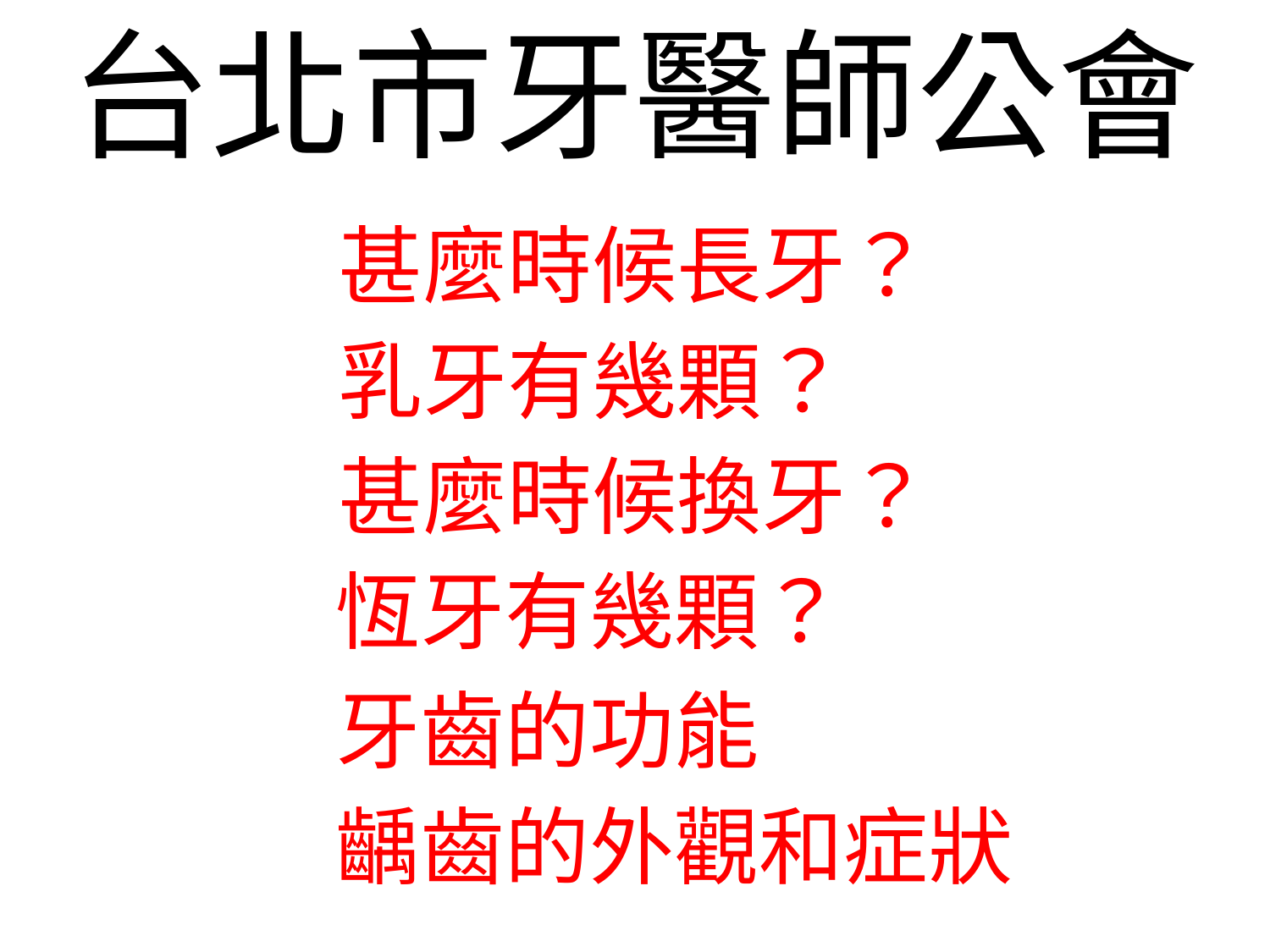

台北市牙醫師公會
甚麼時候長牙？
乳牙有幾顆？
甚麼時候換牙？
恆牙有幾顆？
牙齒的功能
齲齒的外觀和症狀